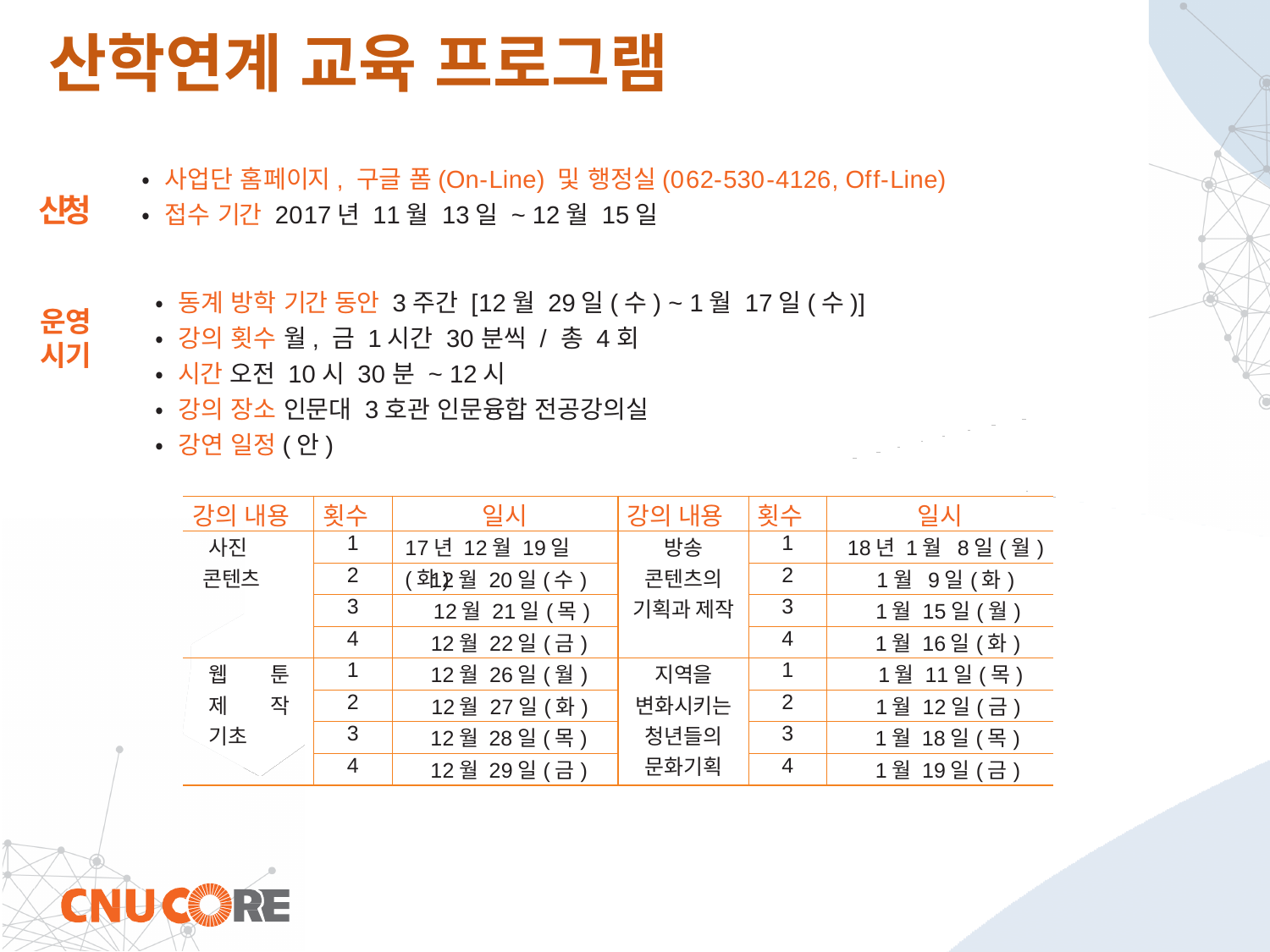

# 산학연계 교육 프로그램
•사업단 홈페이지, 구글 폼(On-Line) 및 행정실(062-530-4126, Off-Line)
•접수 기간 2017년 11월 13일 ~ 12월 15일
신청
•동계 방학 기간 동안 3주간 [12월 29일(수) ~ 1월 17일(수)]
•강의 횟수 월, 금 1시간 30분씩 / 총 4회
•시간 오전 10시 30분 ~ 12시
•강의 장소 인문대 3호관 인문융합 전공강의실
•강연 일정(안)
운영시기
| 강의 내용 | 횟수 | 일시 | 강의 내용 | 횟수 | 일시 |
| --- | --- | --- | --- | --- | --- |
| 사진 콘텐츠 | 1 | 17년 12월 19일(화) | 방송 콘텐츠의 기획과 제작 | 1 | 18년 1월 8일(월) |
|  | 2 | 12월 20일(수) |  | 2 | 1월 9일(화) |
|  | 3 | 12월 21일(목) |  | 3 | 1월 15일(월) |
|  | 4 | 12월 22일(금) |  | 4 | 1월 16일(화) |
| 웹툰 제작 기초 | 1 | 12월 26일(월) | 지역을 변화시키는 청년들의 문화기획 | 1 | 1월 11일(목) |
|  | 2 | 12월 27일(화) |  | 2 | 1월 12일(금) |
|  | 3 | 12월 28일(목) |  | 3 | 1월 18일(목) |
|  | 4 | 12월 29일(금) |  | 4 | 1월 19일(금) |